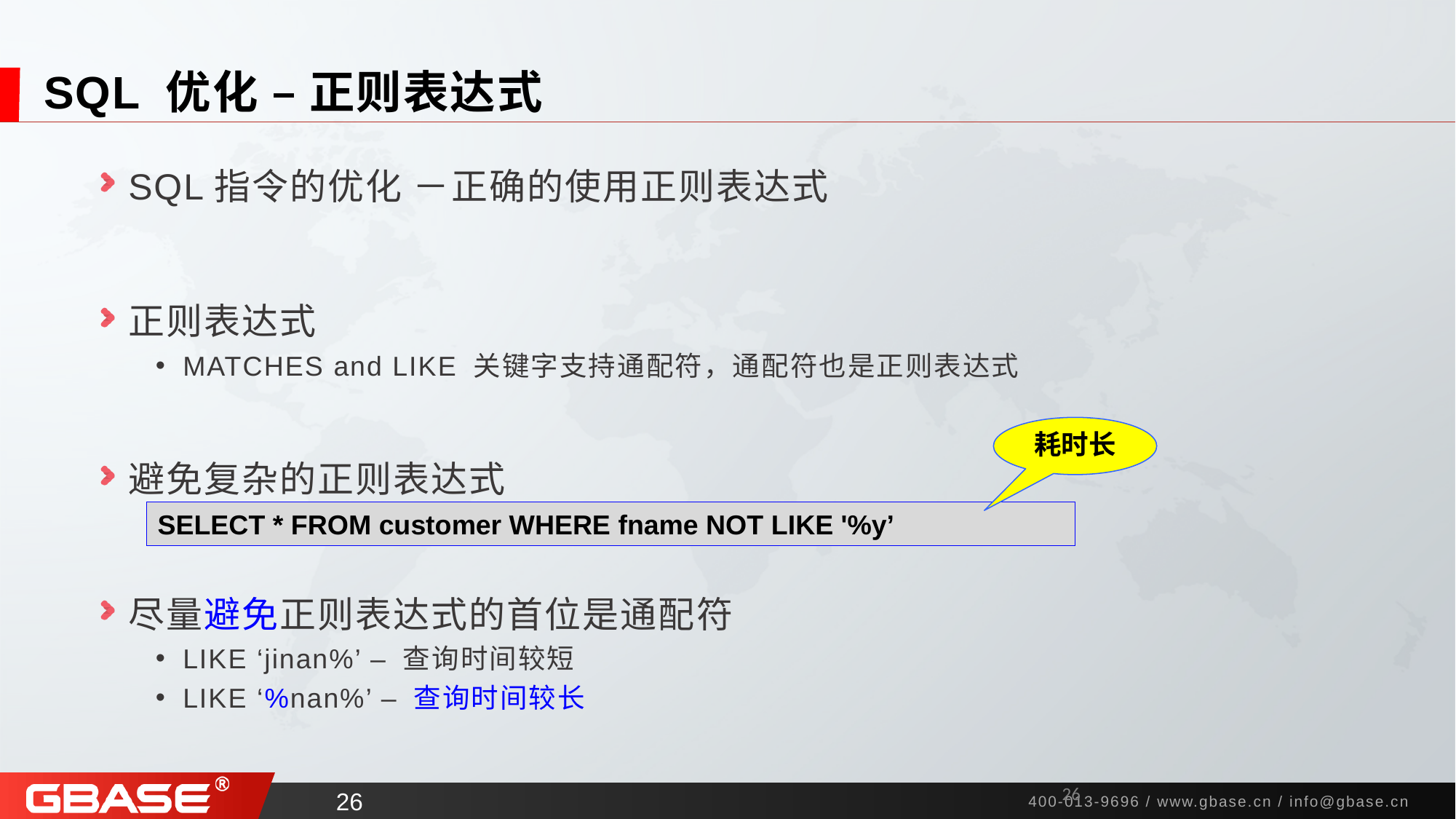

# SQL 优化 – 正则表达式
SQL指令的优化 －正确的使用正则表达式

正则表达式
MATCHES and LIKE 关键字支持通配符，通配符也是正则表达式

避免复杂的正则表达式

尽量避免正则表达式的首位是通配符
LIKE ‘jinan%’ – 查询时间较短
LIKE ‘%nan%’ – 查询时间较长
耗时长
SELECT * FROM customer WHERE fname NOT LIKE '%y’
26